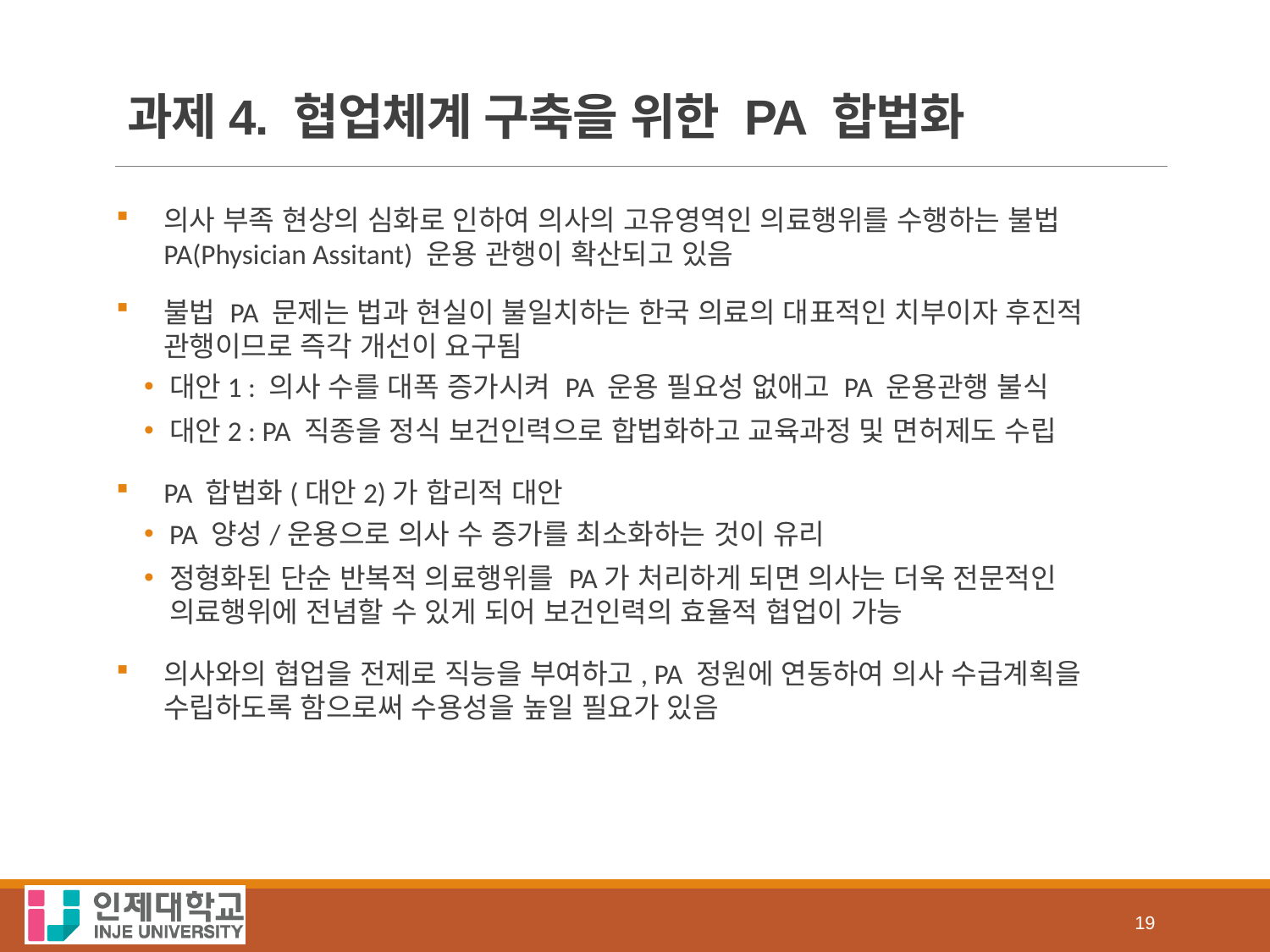

# 과제4. 협업체계 구축을 위한 PA 합법화
의사 부족 현상의 심화로 인하여 의사의 고유영역인 의료행위를 수행하는 불법 PA(Physician Assitant) 운용 관행이 확산되고 있음
불법 PA 문제는 법과 현실이 불일치하는 한국 의료의 대표적인 치부이자 후진적 관행이므로 즉각 개선이 요구됨
대안1 : 의사 수를 대폭 증가시켜 PA 운용 필요성 없애고 PA 운용관행 불식
대안2 : PA 직종을 정식 보건인력으로 합법화하고 교육과정 및 면허제도 수립
PA 합법화(대안2)가 합리적 대안
PA 양성/운용으로 의사 수 증가를 최소화하는 것이 유리
정형화된 단순 반복적 의료행위를 PA가 처리하게 되면 의사는 더욱 전문적인 의료행위에 전념할 수 있게 되어 보건인력의 효율적 협업이 가능
의사와의 협업을 전제로 직능을 부여하고, PA 정원에 연동하여 의사 수급계획을 수립하도록 함으로써 수용성을 높일 필요가 있음

19